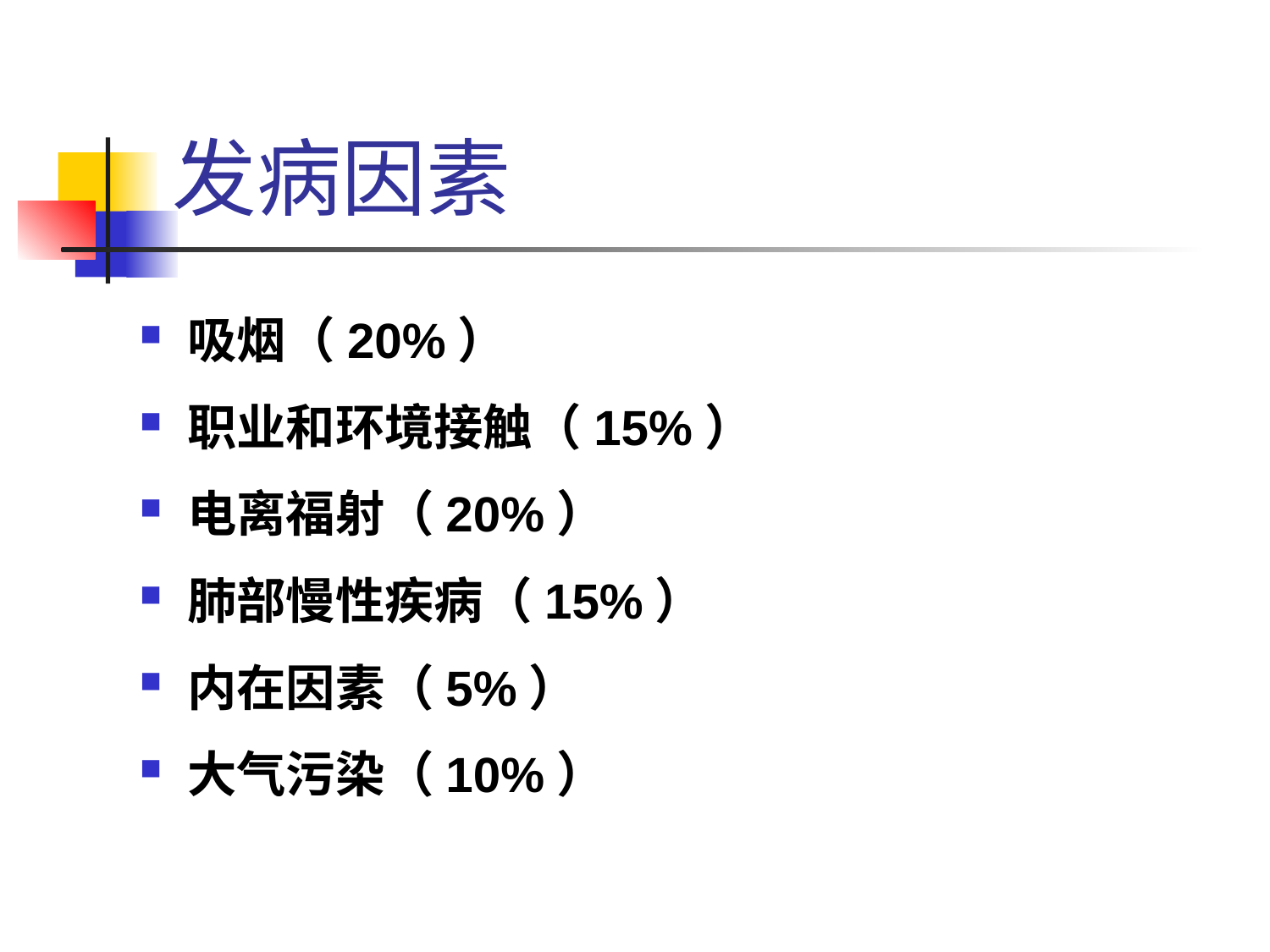

# 发病因素

吸烟（20%）
职业和环境接触（15%）
电离福射（20%）
肺部慢性疾病（15%）
内在因素（5%）
大气污染（10%）